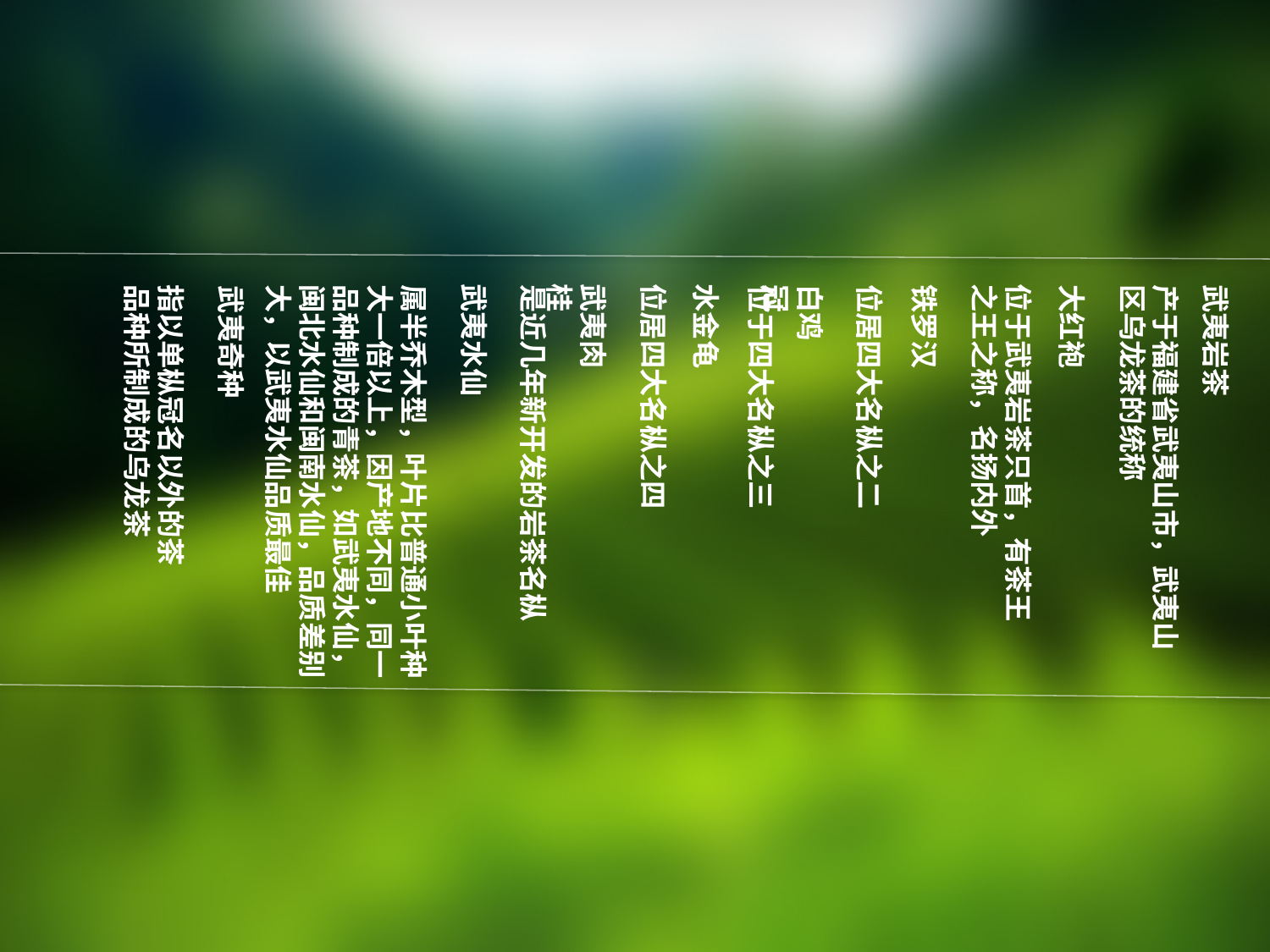

指以单枞冠名以外的茶品种所制成的乌龙茶
属半乔木型，叶片比普通小叶种大一倍以上，因产地不同，同一品种制成的青茶，如武夷水仙，闽北水仙和闽南水仙，品质差别大，以武夷水仙品质最佳
武夷水仙
是近几年新开发的岩茶名枞
武夷肉桂
位居四大名枞之四
水金龟
位于四大名枞之三
白鸡冠
位居四大名枞之二
铁罗汉
位于武夷岩茶只首，有茶王之王之称，名扬内外
大红袍
产于福建省武夷山市，武夷山区乌龙茶的统称
武夷岩茶
武夷奇种